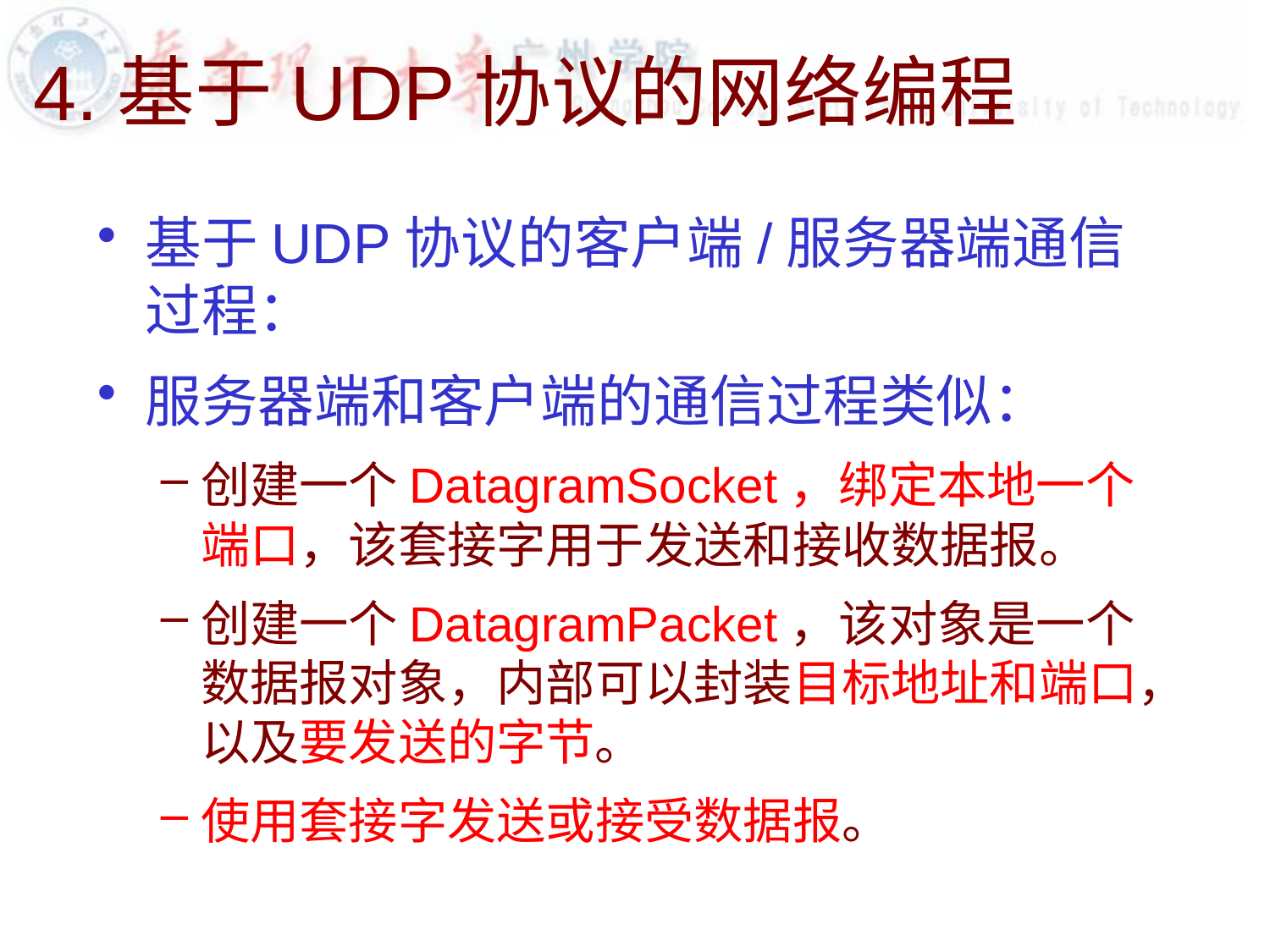

# 4.基于UDP协议的网络编程
基于UDP协议的客户端/服务器端通信过程：
服务器端和客户端的通信过程类似：
创建一个DatagramSocket，绑定本地一个端口，该套接字用于发送和接收数据报。
创建一个DatagramPacket，该对象是一个数据报对象，内部可以封装目标地址和端口，以及要发送的字节。
使用套接字发送或接受数据报。